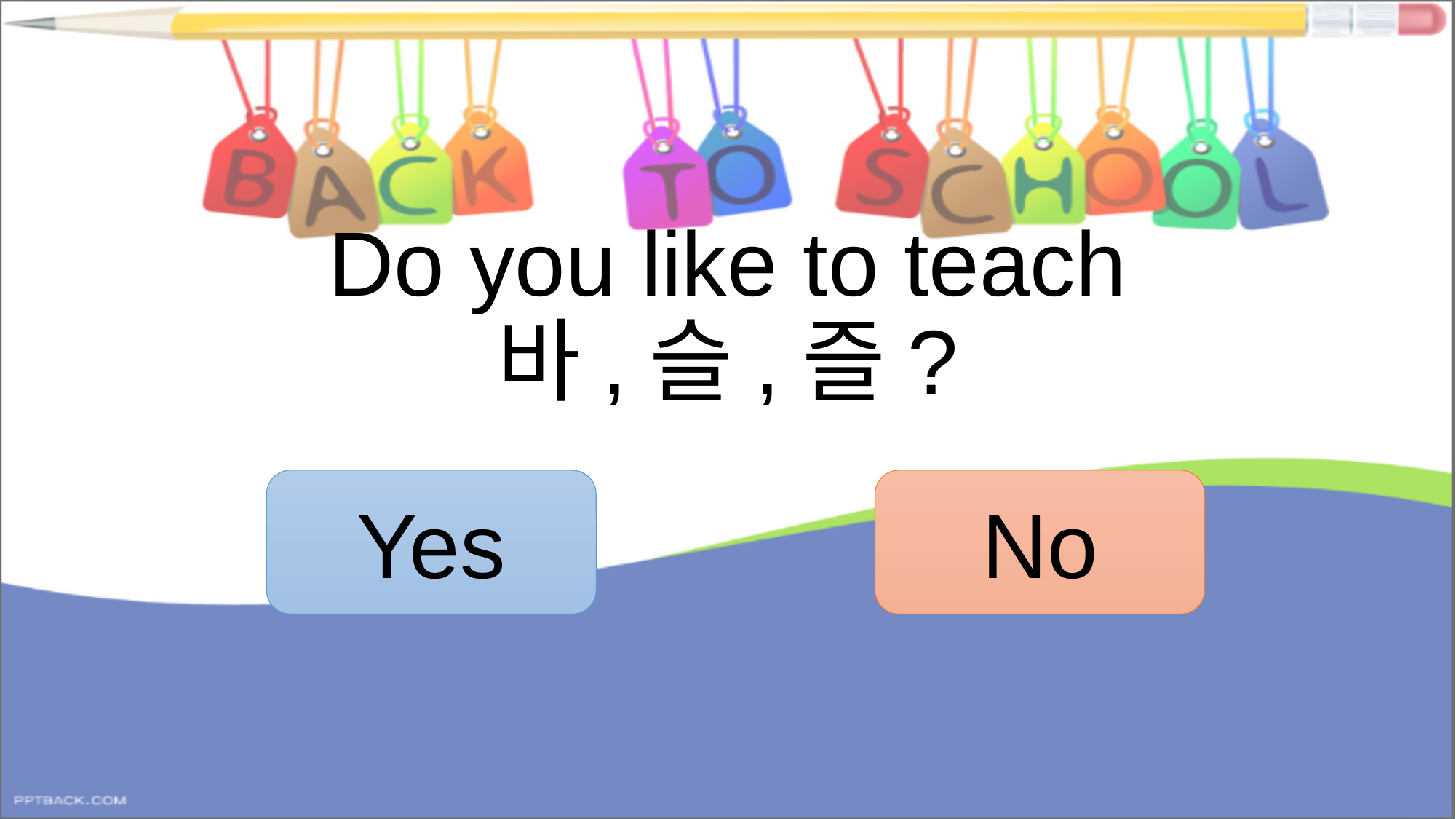

# Do you like to teach 바,슬,즐?
Yes
No